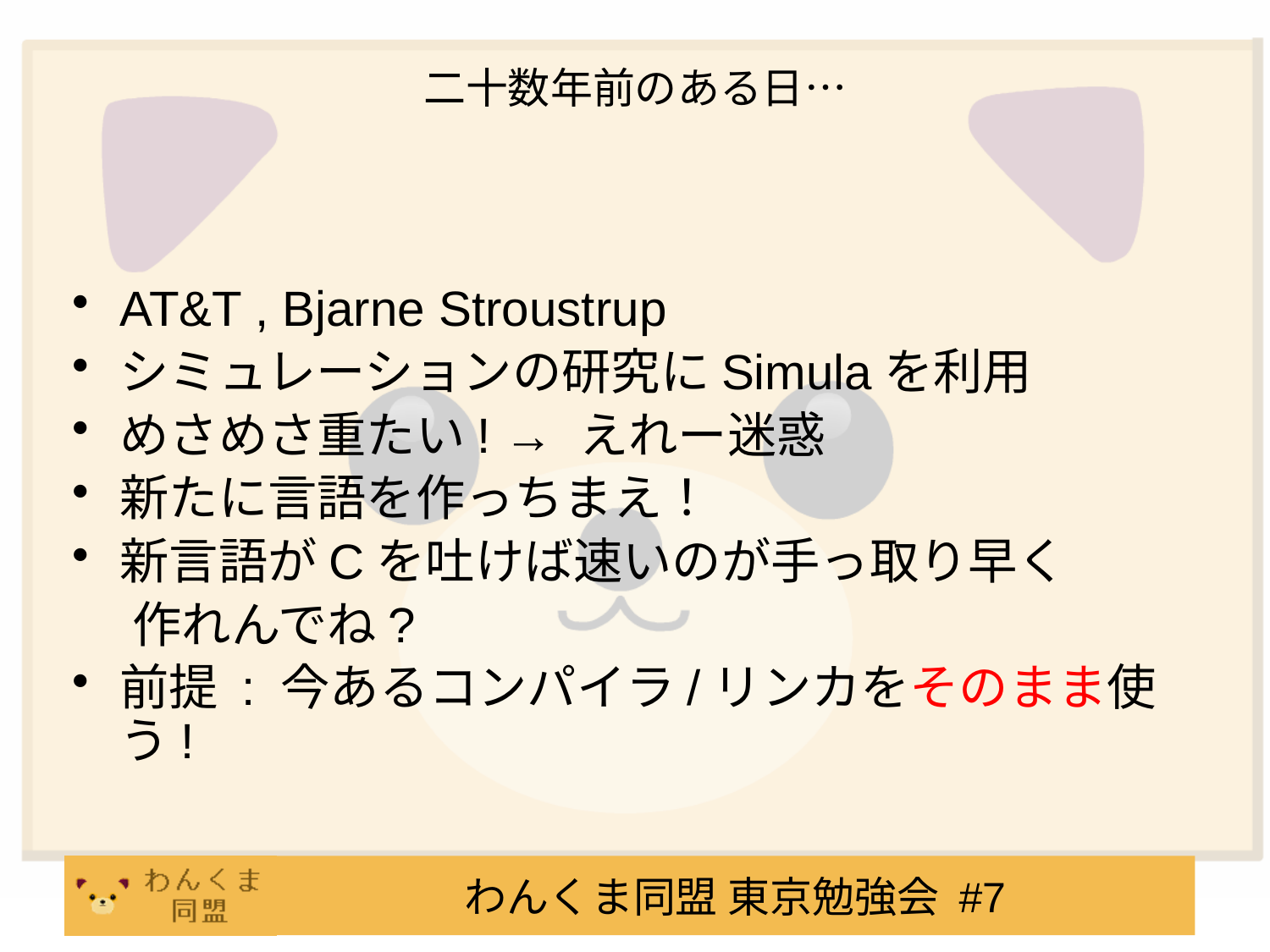

# 二十数年前のある日…
AT&T , Bjarne Stroustrup
シミュレーションの研究にSimulaを利用
めさめさ重たい! → えれー迷惑
新たに言語を作っちまえ！
新言語がCを吐けば速いのが手っ取り早く
　 作れんでね?
前提 : 今あるコンパイラ/リンカをそのまま使う!